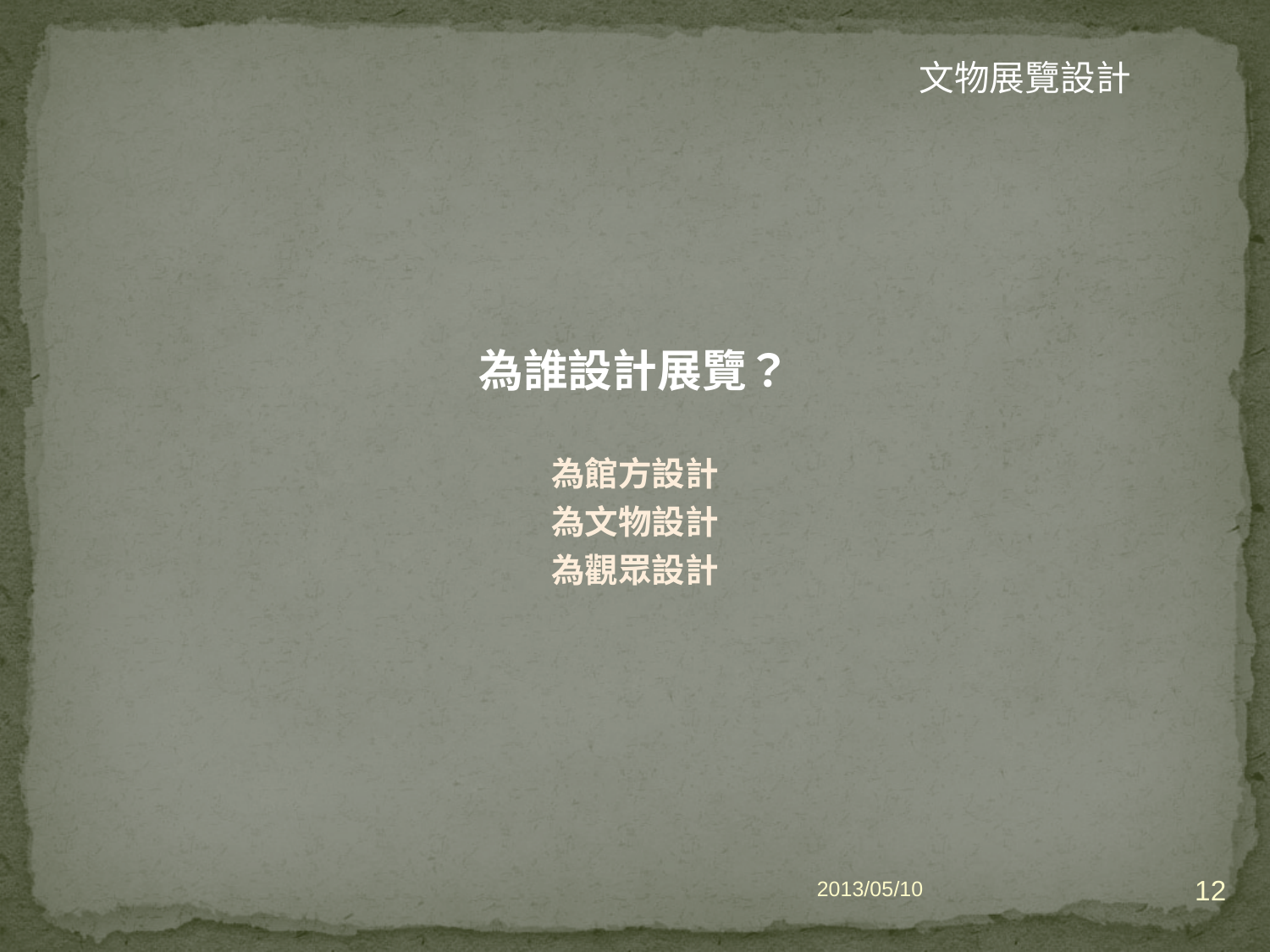

文物展覽設計
為誰設計展覽？

為館方設計
為文物設計
為觀眾設計

12
2013/05/10